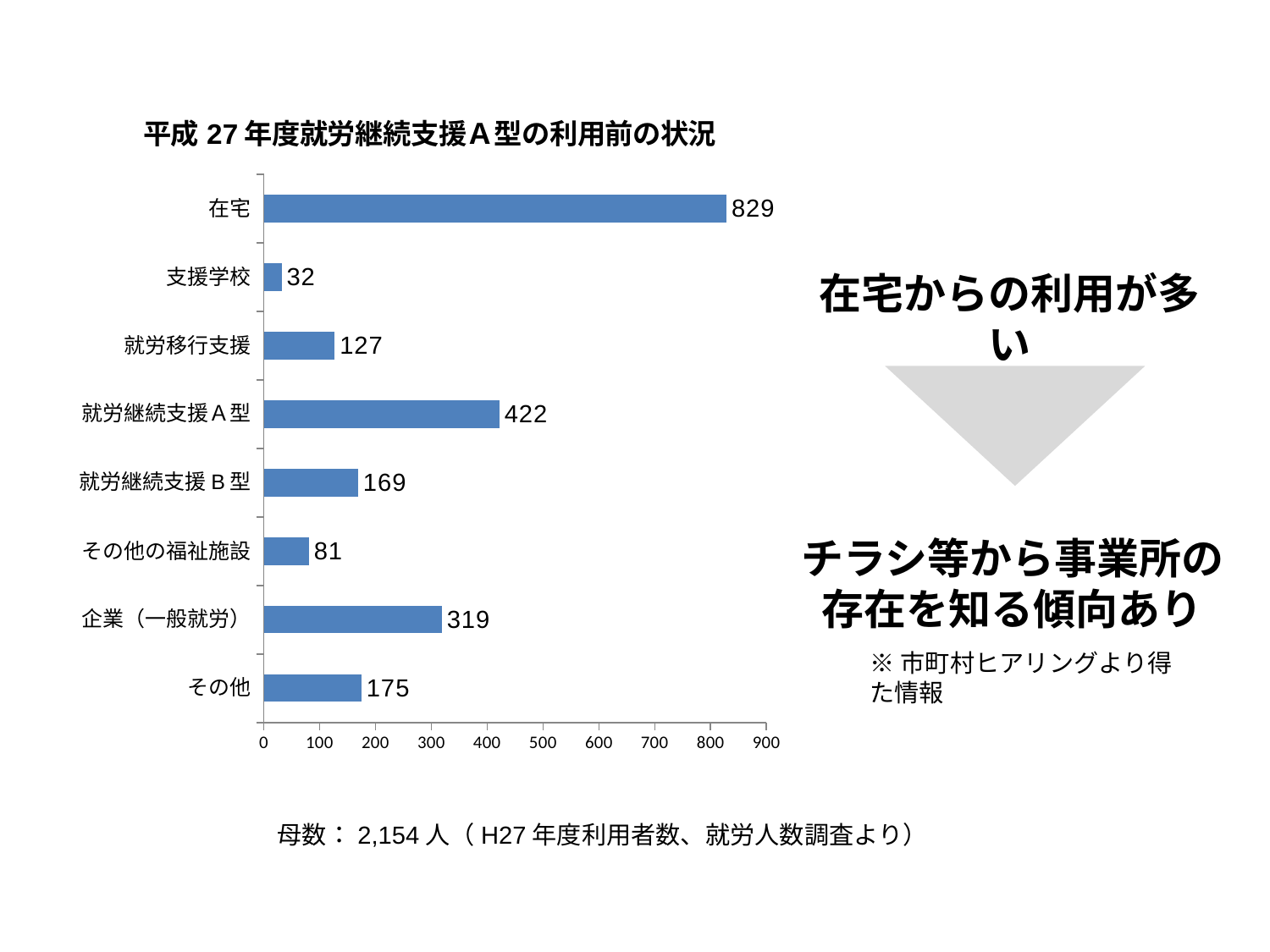

### Chart: 平成27年度就労継続支援Ａ型の利用前の状況

| Category | 平成27年度（平成27年4月1日～平成28年3月31日まで）に利用者として受入れした者の利用前の状況 |
|---|---|
| その他 | 175.0 |
| 企業（一般就労） | 319.0 |
| その他の福祉施設 | 81.0 |
| 就労継続支援B型 | 169.0 |
| 就労継続支援Ａ型 | 422.0 |
| 就労移行支援 | 127.0 |
| 支援学校 | 32.0 |
| 在宅 | 829.0 |
在宅からの利用が多い

チラシ等から事業所の
存在を知る傾向あり
※市町村ヒアリングより得た情報
母数：2,154人（H27年度利用者数、就労人数調査より）